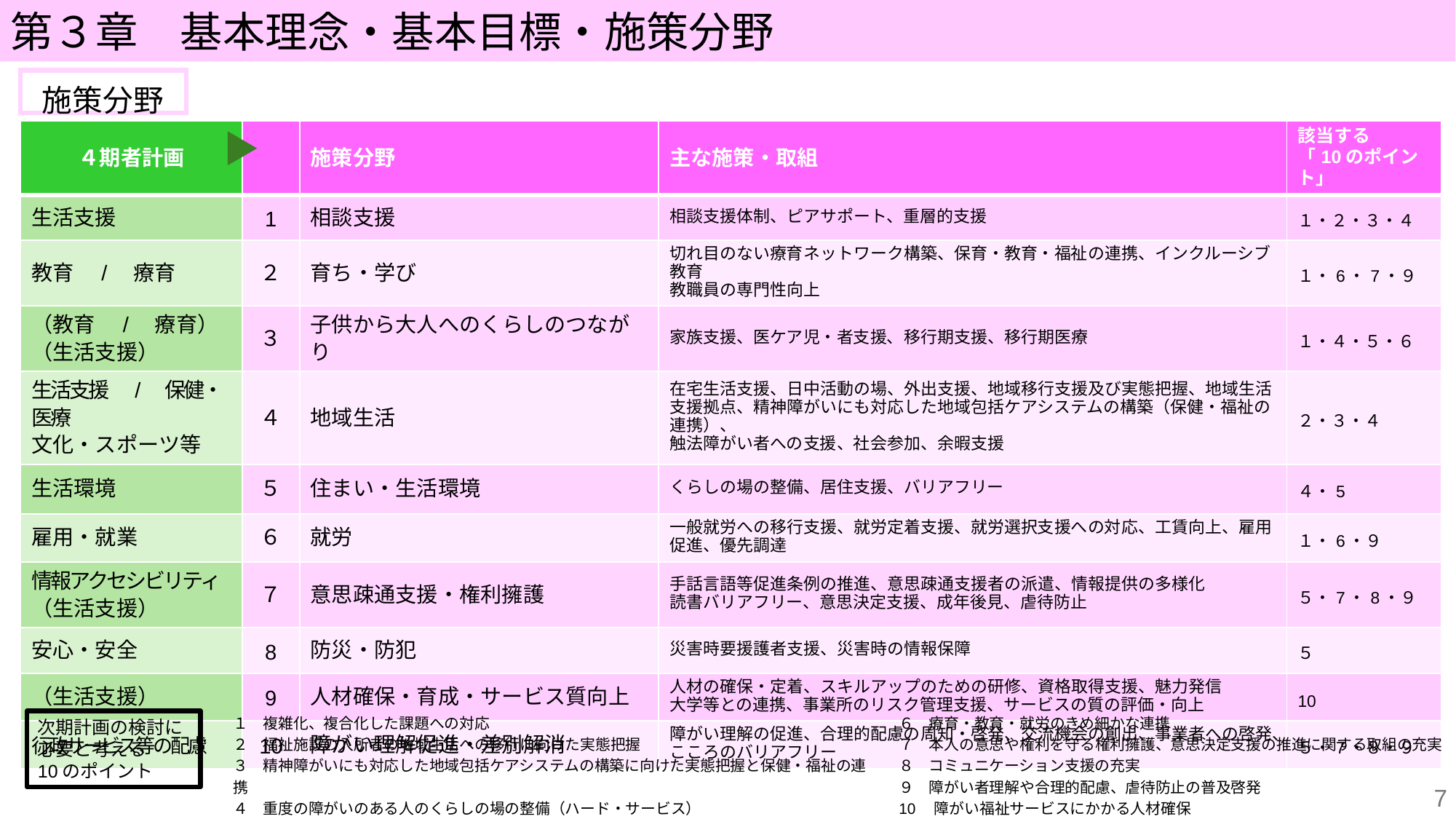

第３章　基本理念・基本目標・施策分野
施策分野

| ４期者計画 |  | 施策分野 | 主な施策・取組 | 該当する 「10のポイント」 |
| --- | --- | --- | --- | --- |
| 生活支援 | 1 | 相談支援 | 相談支援体制、ピアサポート、重層的支援 | １・２・３・４ |
| 教育　/　療育 | ２ | 育ち・学び | 切れ目のない療育ネットワーク構築、保育・教育・福祉の連携、インクルーシブ教育 教職員の専門性向上 | １・6・7・９ |
| （教育　/　療育） （生活支援） | ３ | 子供から大人へのくらしのつながり | 家族支援、医ケア児・者支援、移行期支援、移行期医療 | １・４・５・６ |
| 生活支援　/　保健・医療 文化・スポーツ等 | ４ | 地域生活 | 在宅生活支援、日中活動の場、外出支援、地域移行支援及び実態把握、地域生活支援拠点、精神障がいにも対応した地域包括ケアシステムの構築（保健・福祉の連携）、 触法障がい者への支援、社会参加、余暇支援 | ２・３・４ |
| 生活環境 | ５ | 住まい・生活環境 | くらしの場の整備、居住支援、バリアフリー | ４・5 |
| 雇用・就業 | ６ | 就労 | 一般就労への移行支援、就労定着支援、就労選択支援への対応、工賃向上、雇用促進、優先調達 | １・6・９ |
| 情報アクセシビリティ （生活支援） | ７ | 意思疎通支援・権利擁護 | 手話言語等促進条例の推進、意思疎通支援者の派遣、情報提供の多様化 読書バリアフリー、意思決定支援、成年後見、虐待防止 | ５・7・8・９ |
| 安心・安全 | 8 | 防災・防犯 | 災害時要援護者支援、災害時の情報保障 | ５ |
| （生活支援） | 9 | 人材確保・育成・サービス質向上 | 人材の確保・定着、スキルアップのための研修、資格取得支援、魅力発信 大学等との連携、事業所のリスク管理支援、サービスの質の評価・向上 | 10 |
| 行政サービス等の配慮 | 10 | 障がい理解促進・差別解消 | 障がい理解の促進、合理的配慮の周知・啓発、交流機会の創出、事業者への啓発、 こころのバリアフリー | ５・7・８・９ |

１　複雑化、複合化した課題への対応
２　福祉施設の入所者の地域生活への移行に向けた実態把握
３　精神障がいにも対応した地域包括ケアシステムの構築に向けた実態把握と保健・福祉の連携
４　重度の障がいのある人のくらしの場の整備（ハード・サービス）
５　環境整備にはハード面だけでなくソフト面も重要
６　療育・教育・就労のきめ細かな連携
７　本人の意思や権利を守る権利擁護、意思決定支援の推進に関する取組の充実
８　コミュニケーション支援の充実
９　障がい者理解や合理的配慮、虐待防止の普及啓発
10　障がい福祉サービスにかかる人材確保
次期計画の検討に必要と考える
10のポイント
7